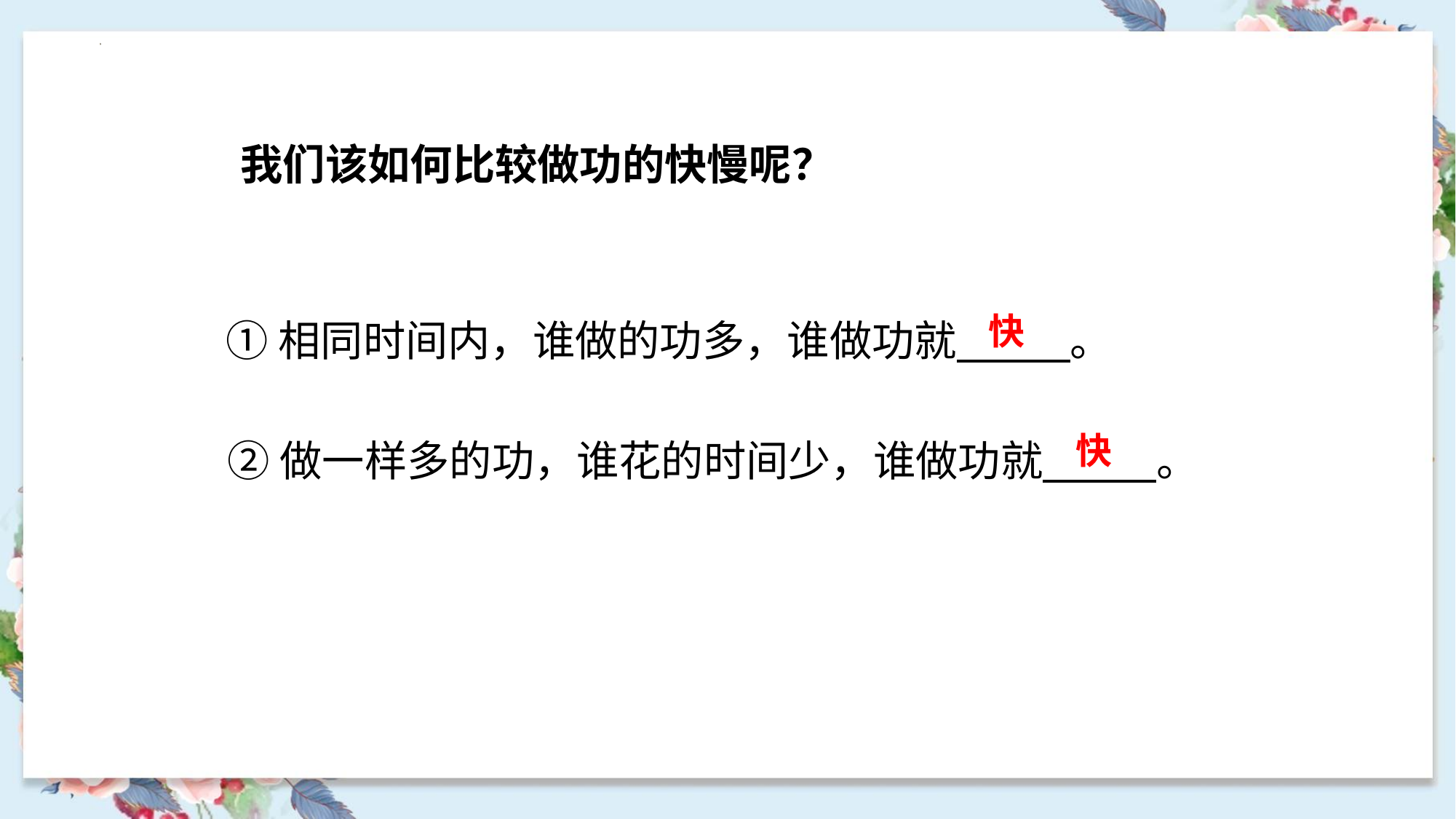

我们该如何比较做功的快慢呢？
①相同时间内，谁做的功多，谁做功就            。
快
②做一样多的功，谁花的时间少，谁做功就            。
快